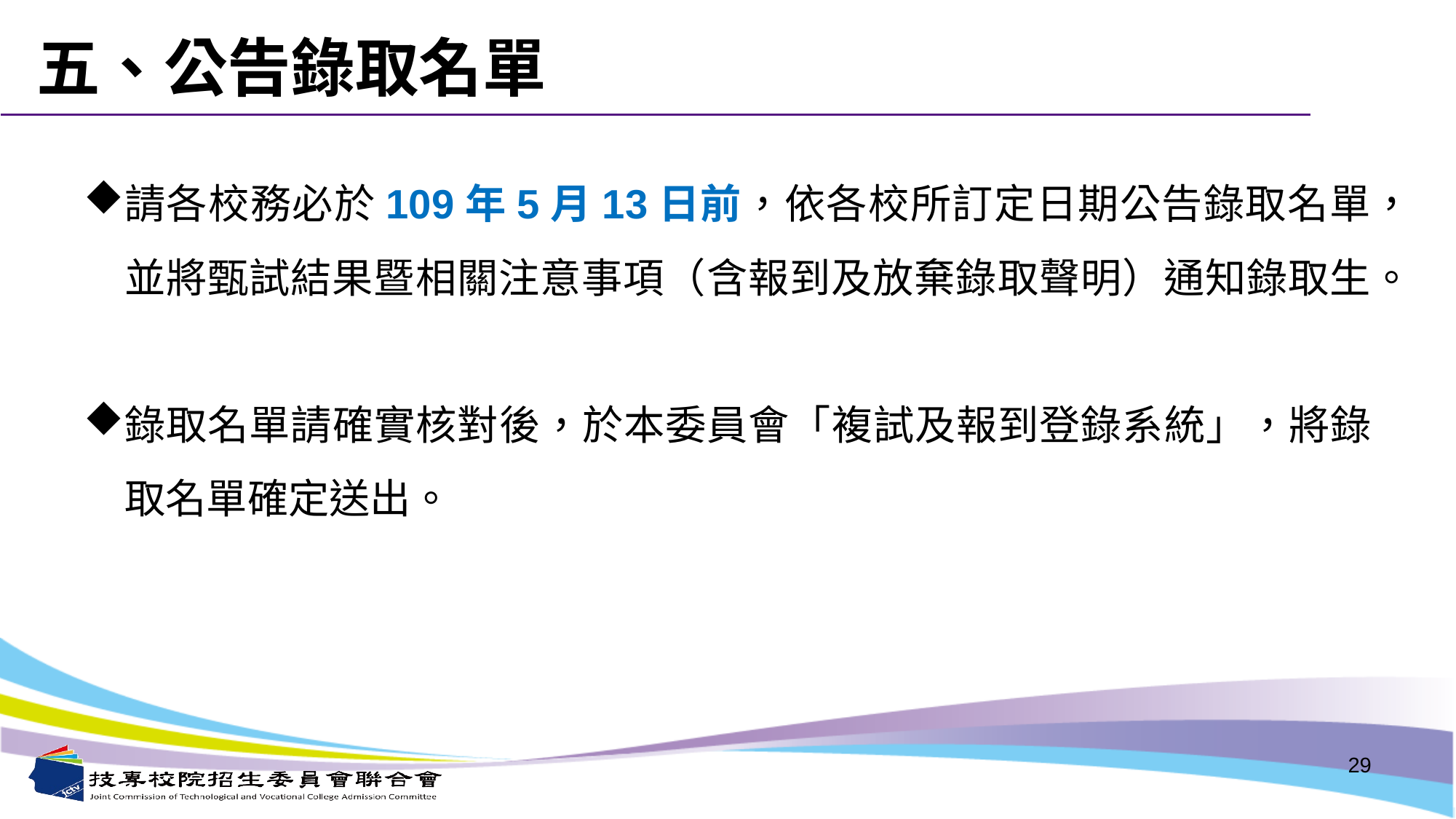

# 五、公告錄取名單
請各校務必於109年5月13日前，依各校所訂定日期公告錄取名單，並將甄試結果暨相關注意事項（含報到及放棄錄取聲明）通知錄取生。

錄取名單請確實核對後，於本委員會「複試及報到登錄系統」，將錄取名單確定送出。
29